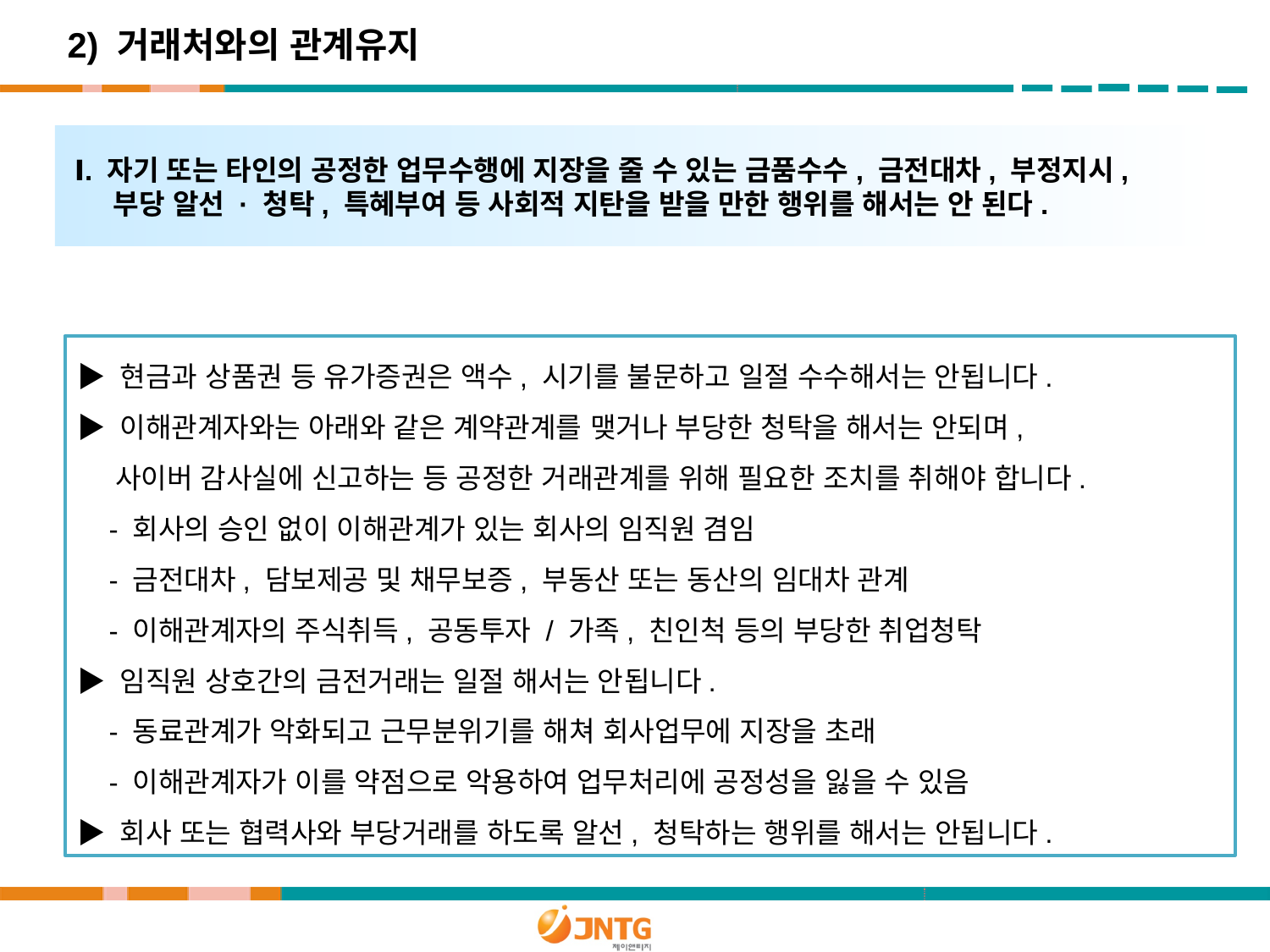

2) 거래처와의 관계유지
 Ⅰ. 자기 또는 타인의 공정한 업무수행에 지장을 줄 수 있는 금품수수, 금전대차, 부정지시,
     부당 알선 · 청탁, 특혜부여 등 사회적 지탄을 받을 만한 행위를 해서는 안 된다.
▶ 현금과 상품권 등 유가증권은 액수, 시기를 불문하고 일절 수수해서는 안됩니다.
▶ 이해관계자와는 아래와 같은 계약관계를 맺거나 부당한 청탁을 해서는 안되며,
    사이버 감사실에 신고하는 등 공정한 거래관계를 위해 필요한 조치를 취해야 합니다.
    - 회사의 승인 없이 이해관계가 있는 회사의 임직원 겸임
    - 금전대차, 담보제공 및 채무보증, 부동산 또는 동산의 임대차 관계
    - 이해관계자의 주식취득, 공동투자 / 가족, 친인척 등의 부당한 취업청탁
▶ 임직원 상호간의 금전거래는 일절 해서는 안됩니다.
    - 동료관계가 악화되고 근무분위기를 해쳐 회사업무에 지장을 초래
    - 이해관계자가 이를 약점으로 악용하여 업무처리에 공정성을 잃을 수 있음
▶ 회사 또는 협력사와 부당거래를 하도록 알선, 청탁하는 행위를 해서는 안됩니다.